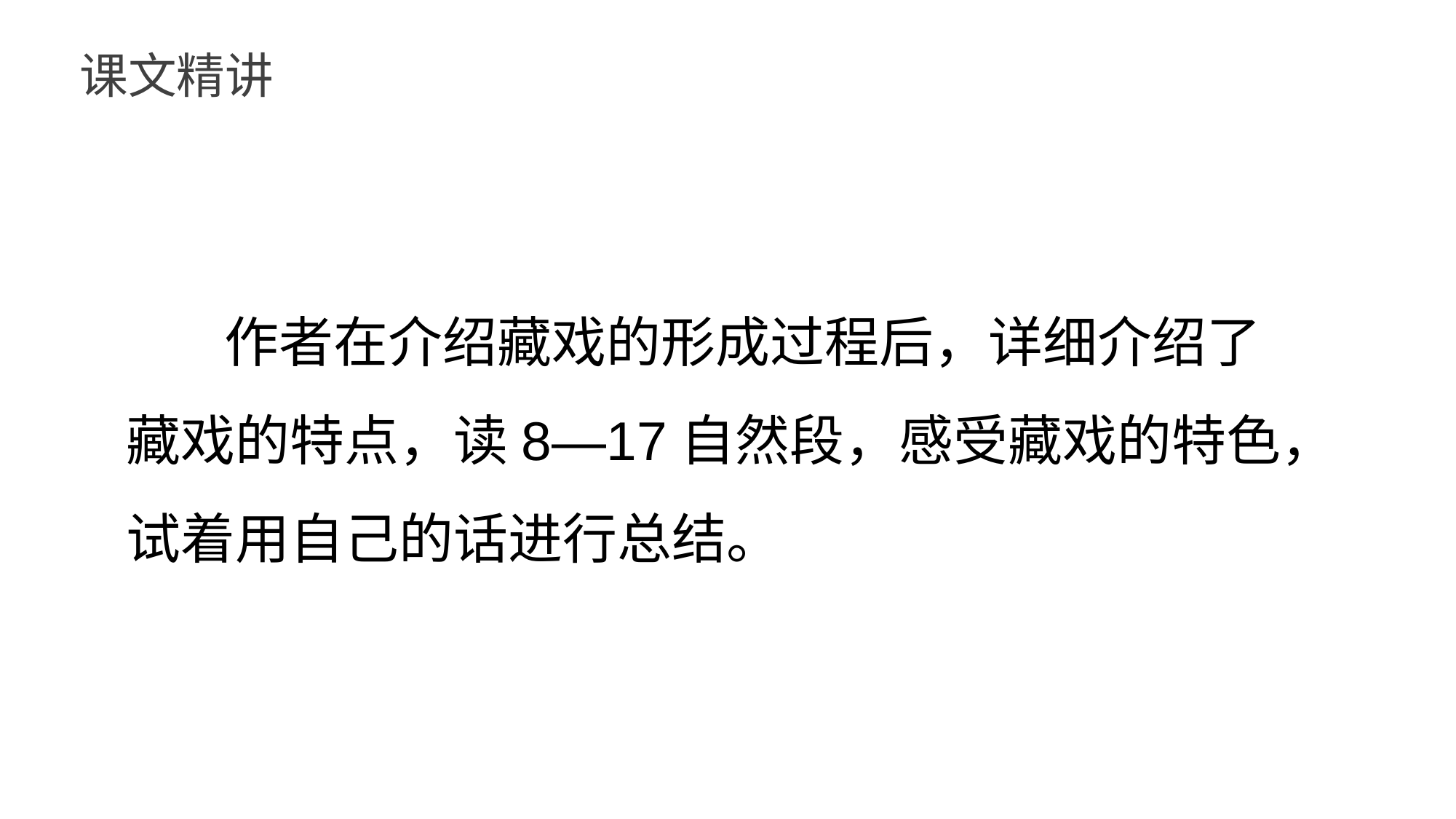

课文精讲
       作者在介绍藏戏的形成过程后，详细介绍了藏戏的特点，读8—17自然段，感受藏戏的特色，试着用自己的话进行总结。